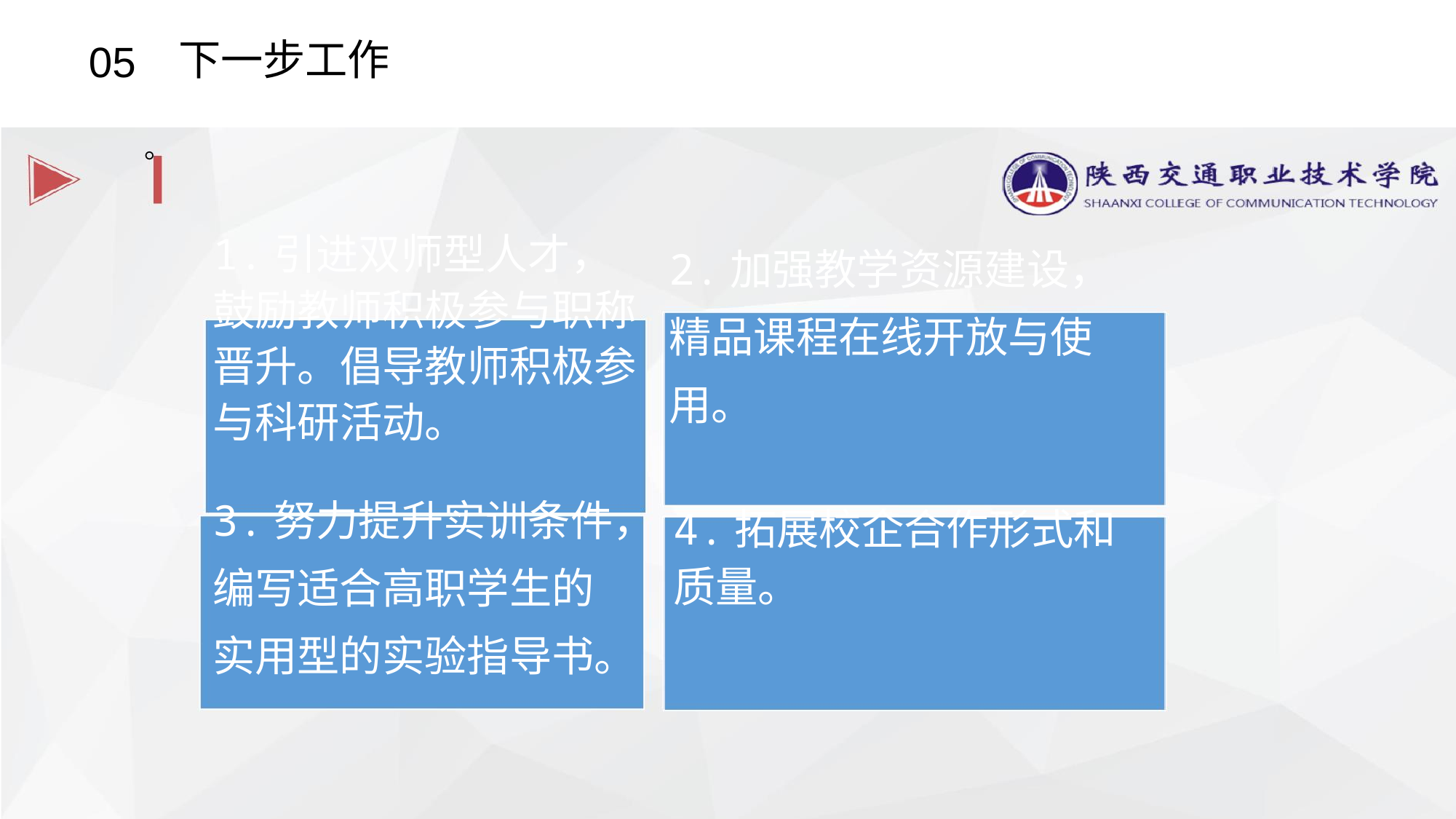

05
下一步工作

。
1.引进双师型人才，鼓励教师积极参与职称晋升。倡导教师积极参与科研活动。
2.加强教学资源建设，精品课程在线开放与使用。
3.努力提升实训条件，编写适合高职学生的实用型的实验指导书。
4.拓展校企合作形式和质量。